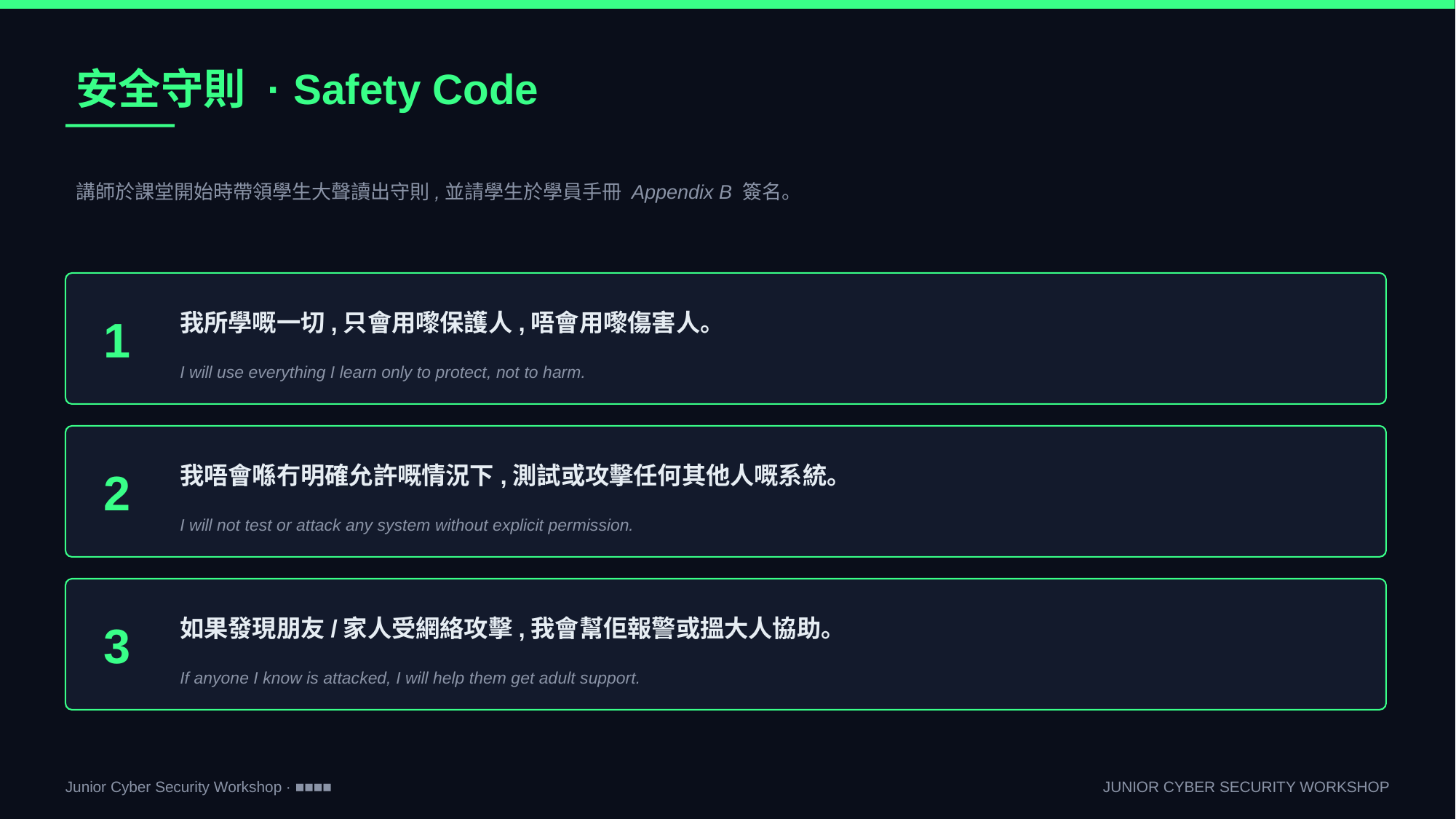

安全守則 · Safety Code

講師於課堂開始時帶領學生大聲讀出守則,並請學生於學員手冊 Appendix B 簽名。

我所學嘅一切,只會用嚟保護人,唔會用嚟傷害人。
1
I will use everything I learn only to protect, not to harm.

我唔會喺冇明確允許嘅情況下,測試或攻擊任何其他人嘅系統。
2
I will not test or attack any system without explicit permission.

如果發現朋友/家人受網絡攻擊,我會幫佢報警或搵大人協助。
3
If anyone I know is attacked, I will help them get adult support.